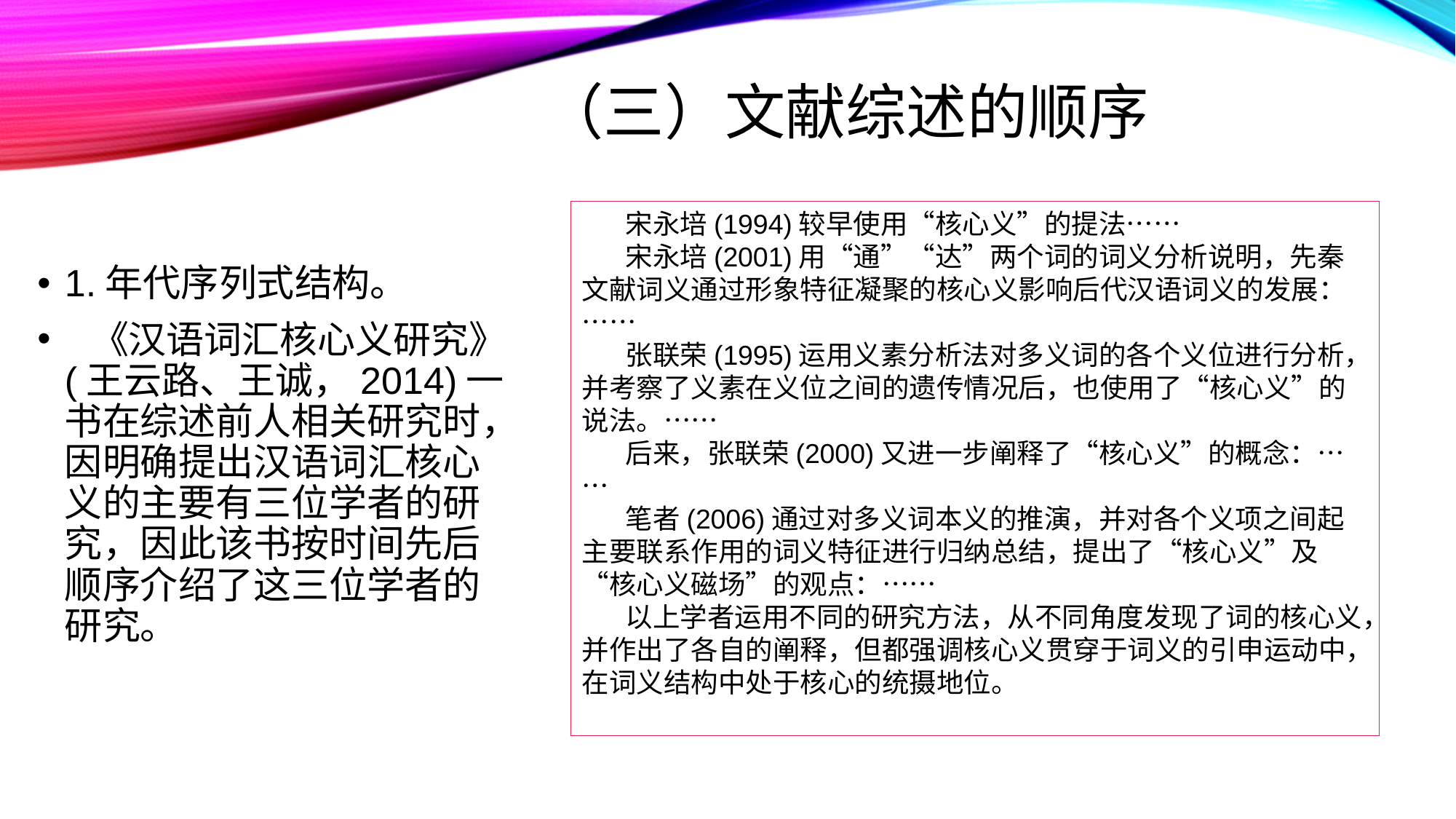

# （三）文献综述的顺序
      宋永培(1994)较早使用“核心义”的提法……
      宋永培(2001)用“通”“达”两个词的词义分析说明，先秦文献词义通过形象特征凝聚的核心义影响后代汉语词义的发展：……
      张联荣(1995)运用义素分析法对多义词的各个义位进行分析，并考察了义素在义位之间的遗传情况后，也使用了“核心义”的说法。……
      后来，张联荣(2000)又进一步阐释了“核心义”的概念：……
      笔者(2006)通过对多义词本义的推演，并对各个义项之间起主要联系作用的词义特征进行归纳总结，提出了“核心义”及“核心义磁场”的观点：……
      以上学者运用不同的研究方法，从不同角度发现了词的核心义，并作出了各自的阐释，但都强调核心义贯穿于词义的引申运动中，在词义结构中处于核心的统摄地位。

1.年代序列式结构。
  《汉语词汇核心义研究》(王云路、王诚，2014)一书在综述前人相关研究时，因明确提出汉语词汇核心义的主要有三位学者的研究，因此该书按时间先后顺序介绍了这三位学者的研究。